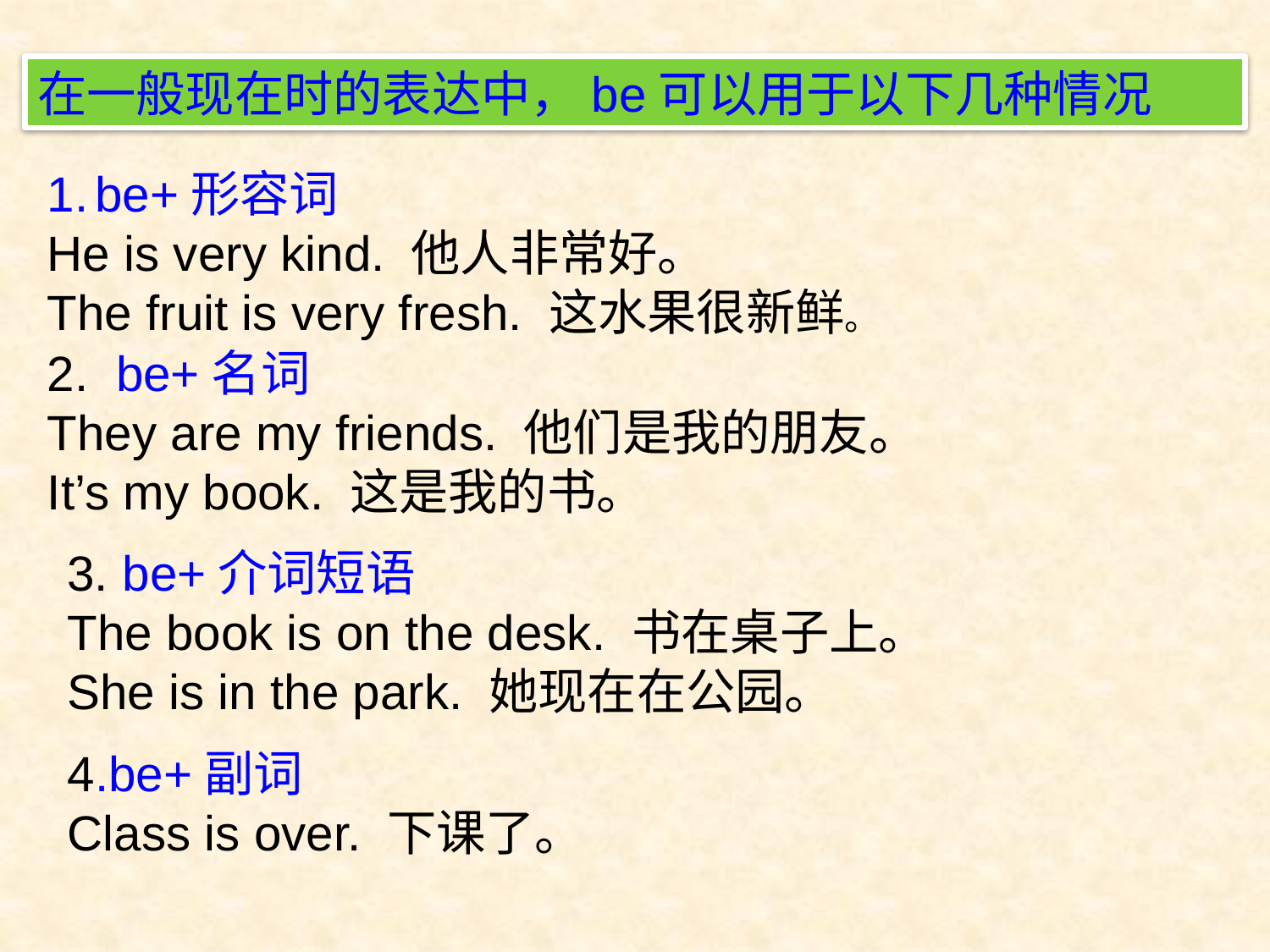

在一般现在时的表达中，be可以用于以下几种情况
be+形容词
He is very kind. 他人非常好。
The fruit is very fresh. 这水果很新鲜。
2.  be+名词
They are my friends. 他们是我的朋友。
It’s my book. 这是我的书。

3. be+介词短语
The book is on the desk. 书在桌子上。
She is in the park. 她现在在公园。
4.be+副词
Class is over. 下课了。